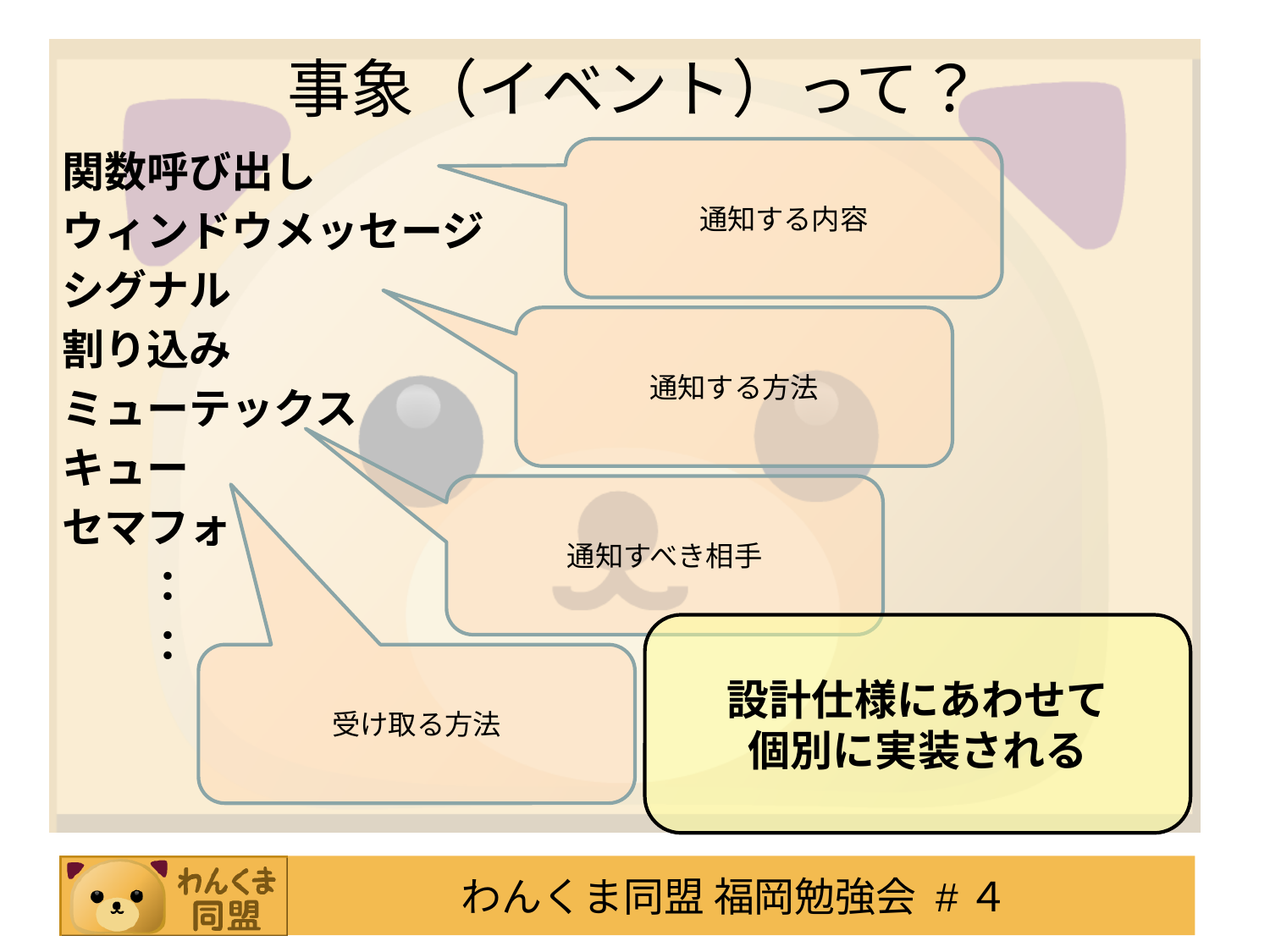

# 事象（イベント）って？
関数呼び出し
ウィンドウメッセージ
シグナル
割り込み
ミューテックス
キュー
セマフォ
　　：
　　：
通知する内容
通知する方法
通知すべき相手
設計仕様にあわせて
個別に実装される
受け取る方法